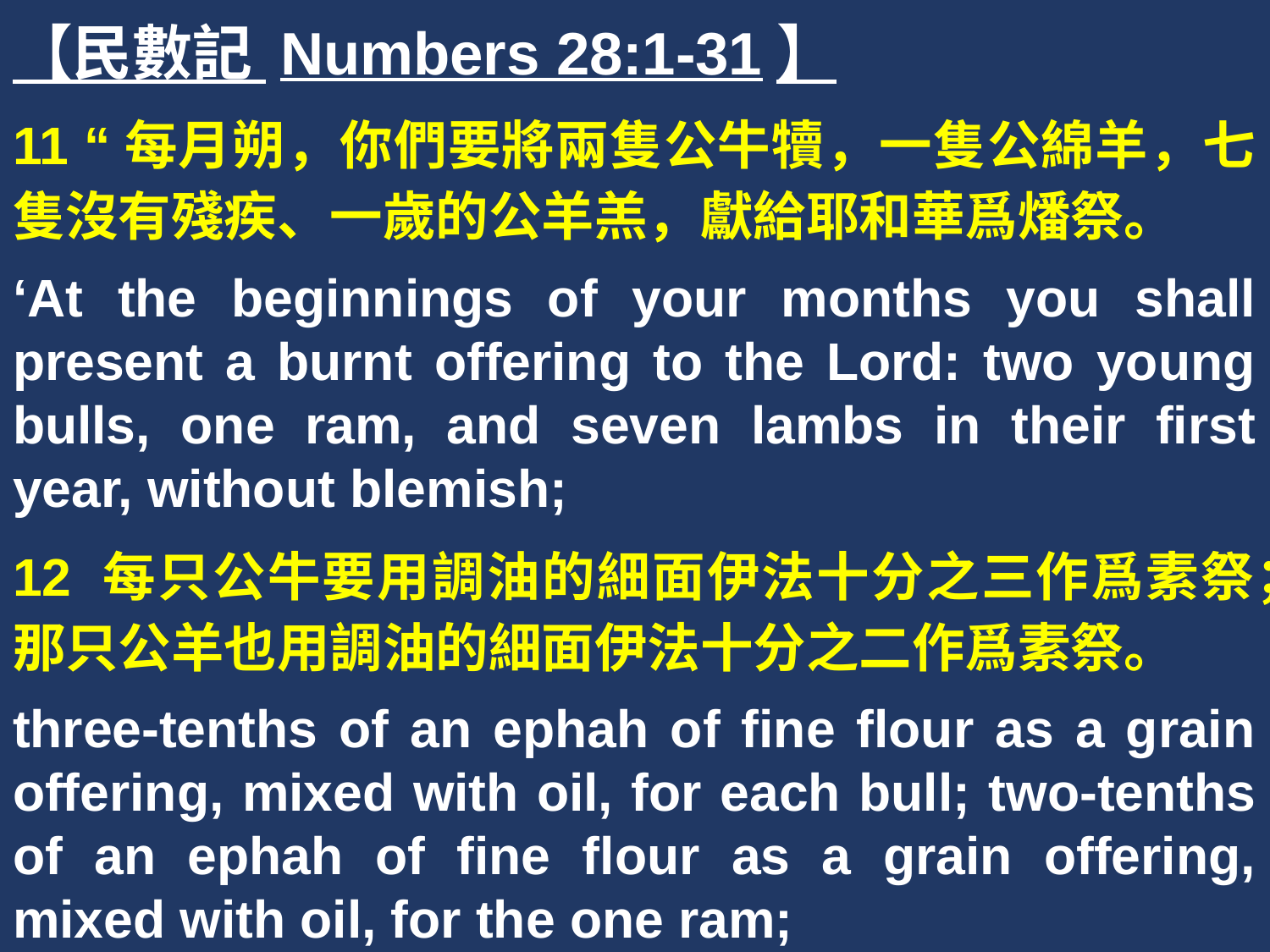

【民數記 Numbers 28:1-31】
11 “每月朔，你們要將兩隻公牛犢，一隻公綿羊，七隻沒有殘疾、一歲的公羊羔，獻給耶和華爲燔祭。
‘At the beginnings of your months you shall present a burnt offering to the Lord: two young bulls, one ram, and seven lambs in their first year, without blemish;
12 每只公牛要用調油的細面伊法十分之三作爲素祭；那只公羊也用調油的細面伊法十分之二作爲素祭。
three-tenths of an ephah of fine flour as a grain offering, mixed with oil, for each bull; two-tenths of an ephah of fine flour as a grain offering, mixed with oil, for the one ram;